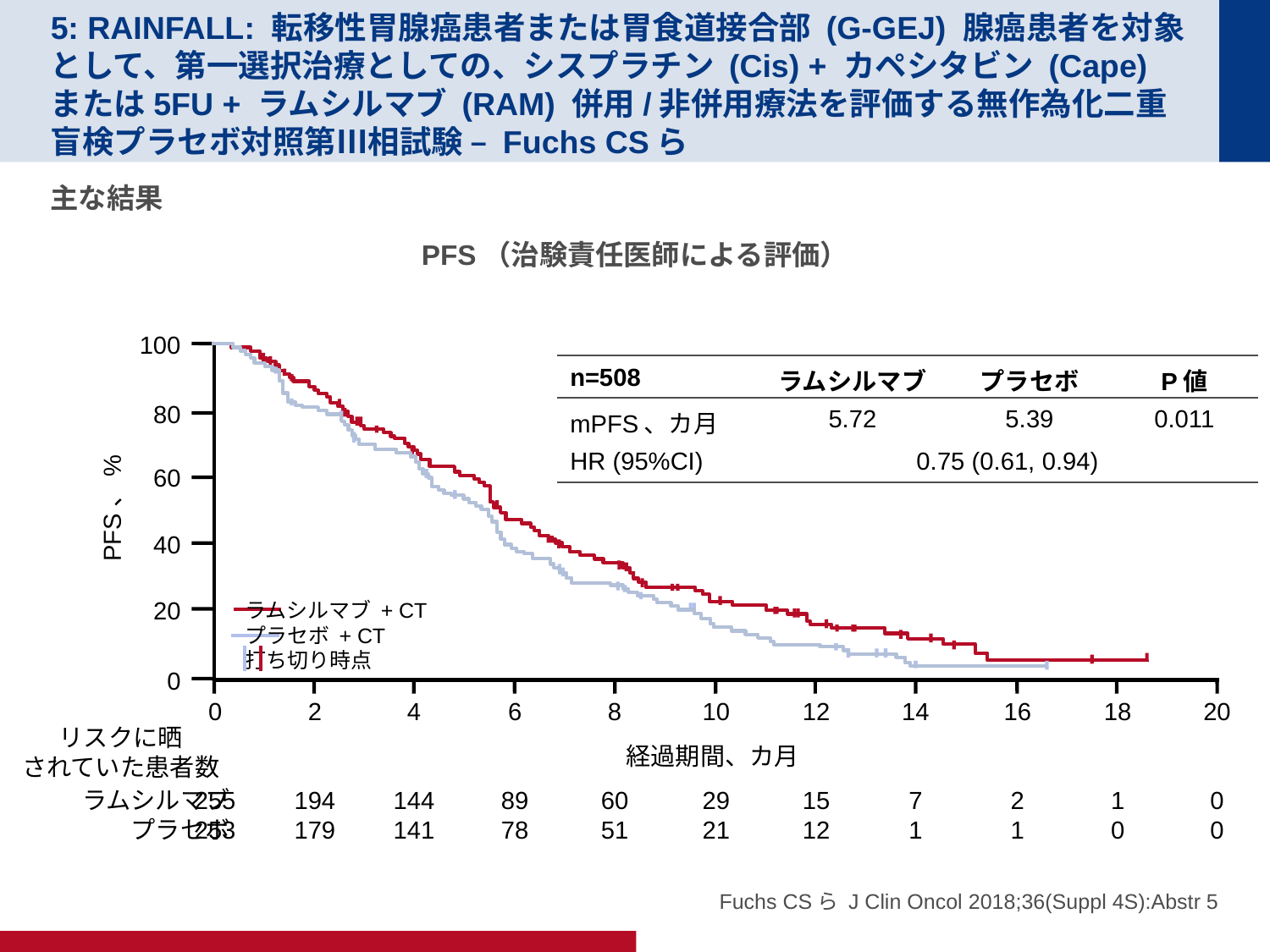

# 5: RAINFALL: 転移性胃腺癌患者または胃食道接合部 (G-GEJ) 腺癌患者を対象として、第一選択治療としての、シスプラチン (Cis) + カペシタビン (Cape) または5FU + ラムシルマブ (RAM) 併用/非併用療法を評価する無作為化二重盲検プラセボ対照第Ⅲ相試験 – Fuchs CSら
主な結果

PFS（治験責任医師による評価）
100

80

60

PFS、%
40

20

0

0

255
253
2

194
179
4

144
141
6

89
78
8

60
51
10

29
21
12

15
12
14

7
1
16

2
1
18

1
0
20

0
0
リスクに晒
されていた患者数
経過期間、カ月
ラムシルマブ
プラセボ

| n=508 | ラムシルマブ | プラセボ | P値 |
| --- | --- | --- | --- |
| mPFS、カ月 | 5.72 | 5.39 | 0.011 |
| HR (95%CI) | 0.75 (0.61, 0.94) |  |  |
ラムシルマブ + CT
プラセボ + CT
打ち切り時点
Fuchs CSら J Clin Oncol 2018;36(Suppl 4S):Abstr 5